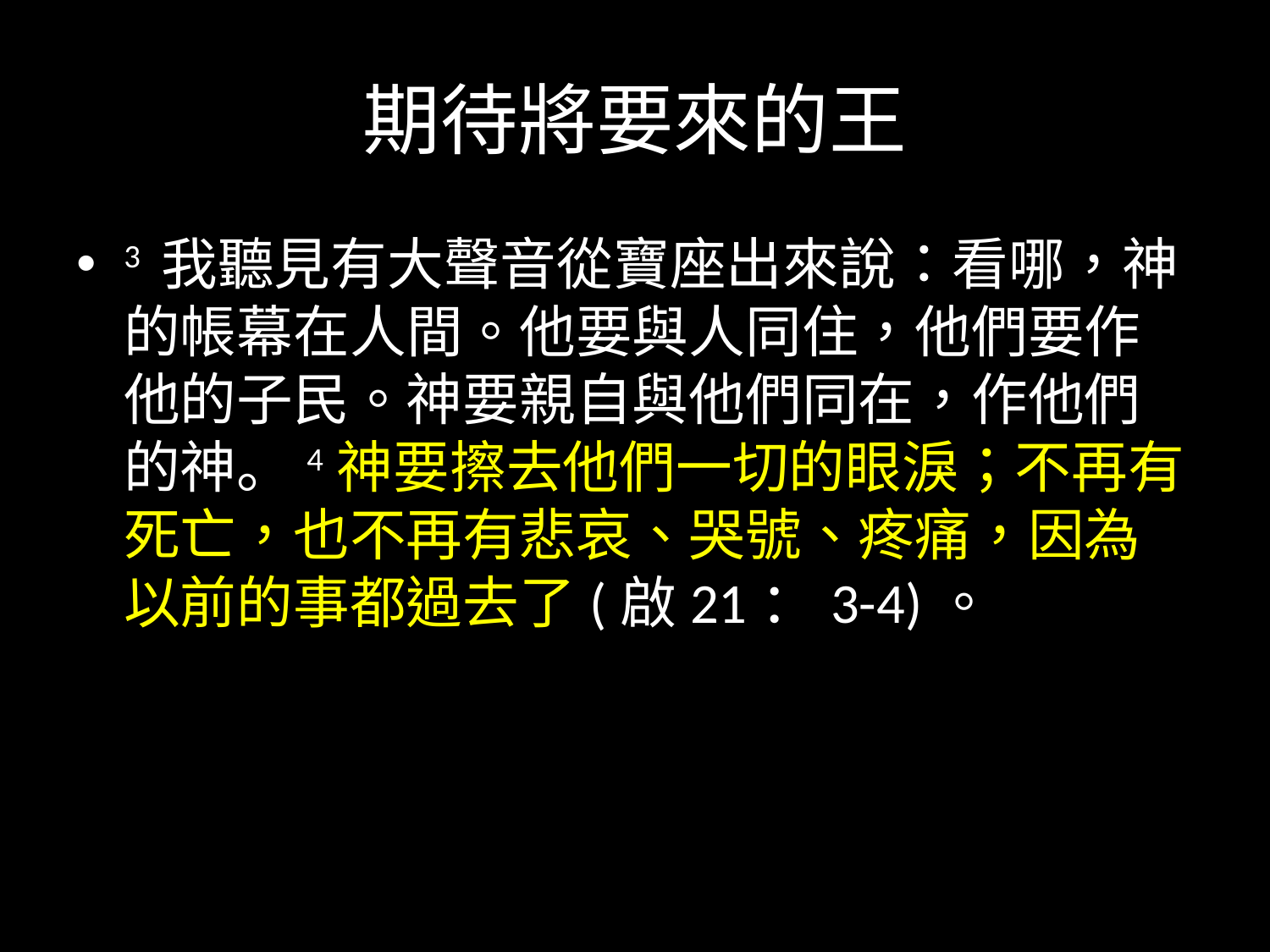

# 期待將要來的王
3 我聽見有大聲音從寶座出來說：看哪，神的帳幕在人間。他要與人同住，他們要作他的子民。神要親自與他們同在，作他們的神。4神要擦去他們一切的眼淚；不再有死亡，也不再有悲哀、哭號、疼痛，因為以前的事都過去了(啟21：3-4)。